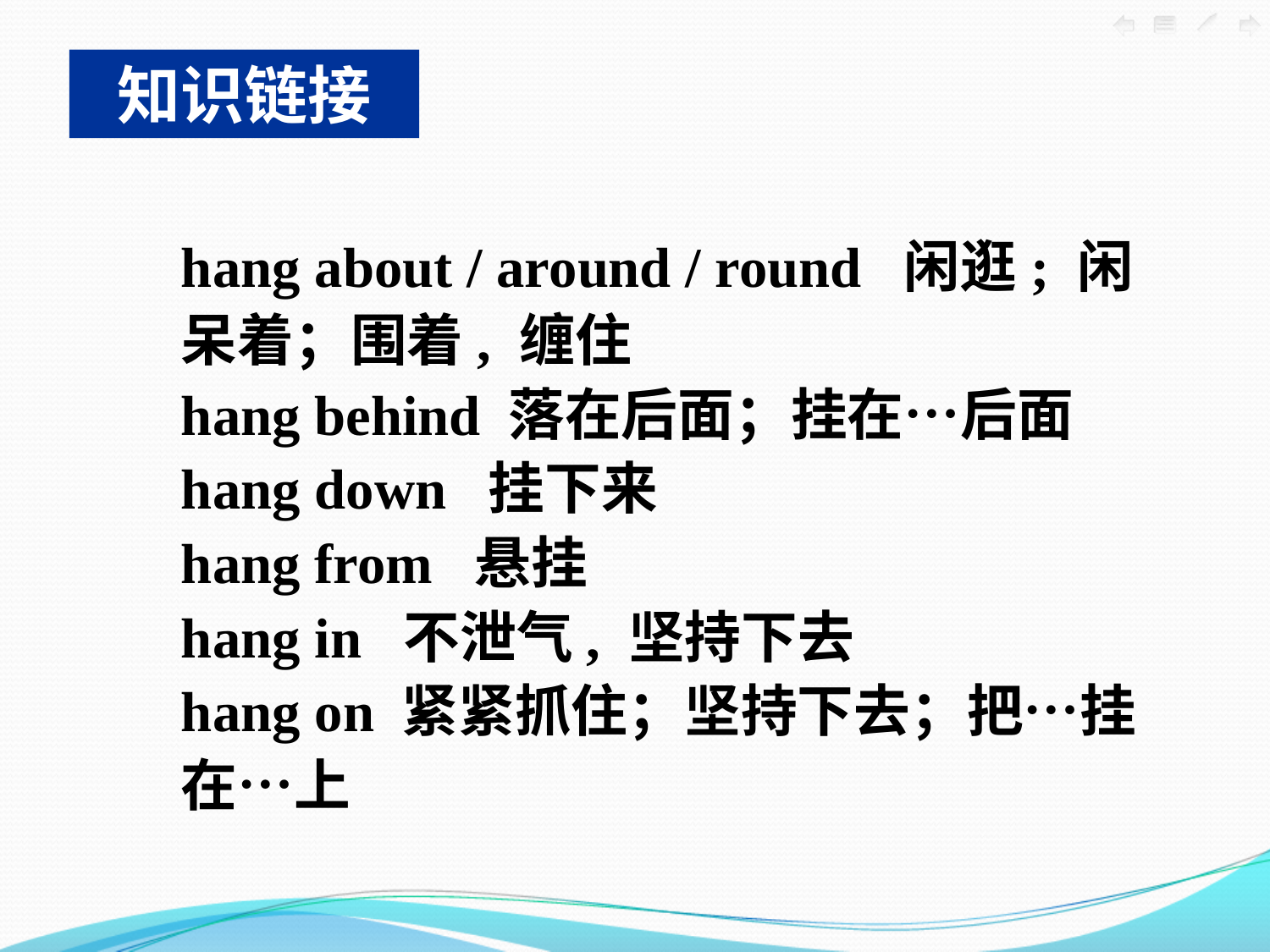

知识链接
hang about / around / round  闲逛; 闲呆着；围着, 缠住
hang behind 落在后面；挂在…后面
hang down  挂下来
hang from  悬挂
hang in  不泄气, 坚持下去
hang on 紧紧抓住；坚持下去；把…挂在…上